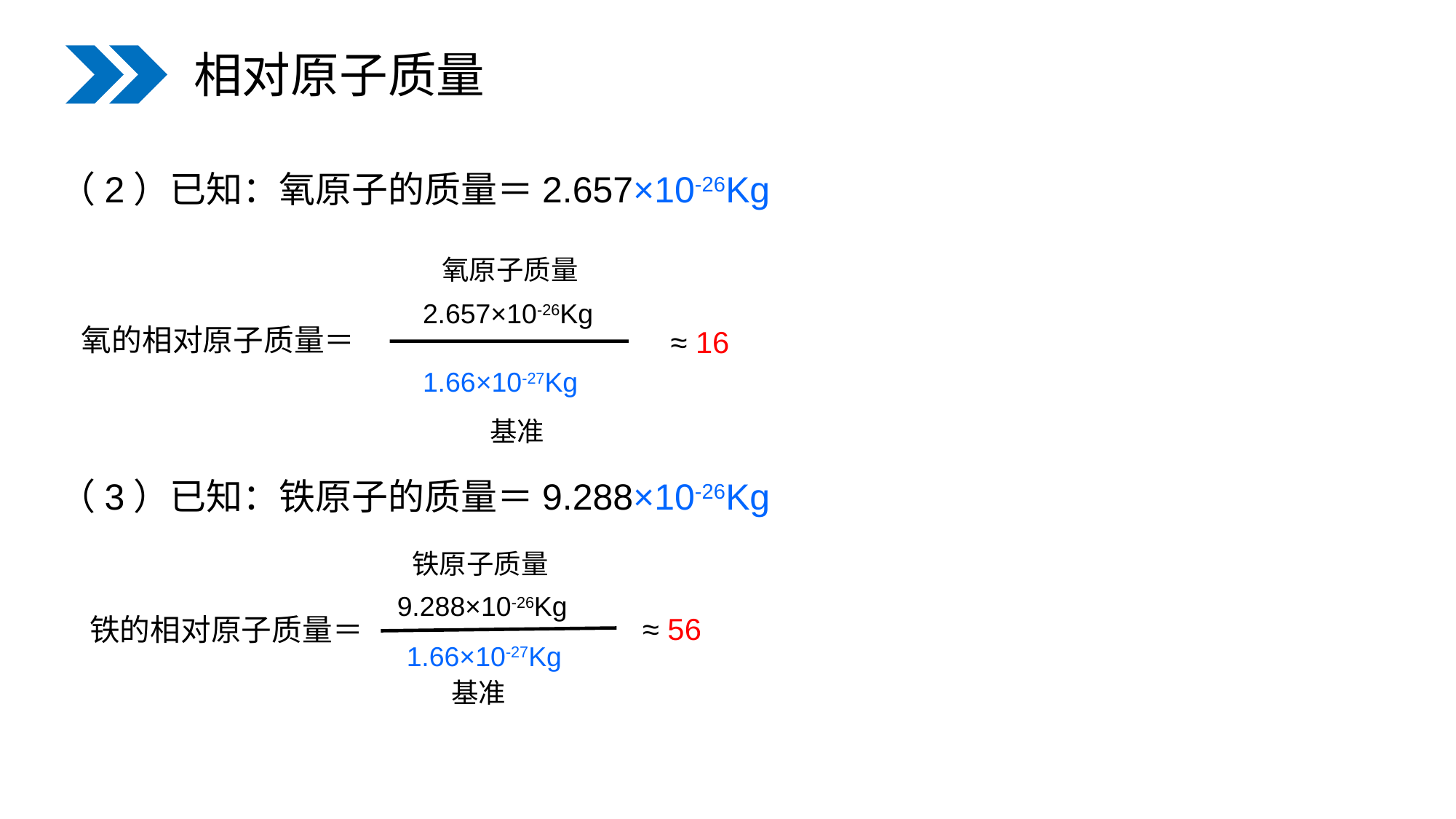

相对原子质量
（2）已知：氧原子的质量＝2.657×10-26Kg
氧原子质量
 2.657×10-26Kg

 1.66×10-27Kg
氧的相对原子质量＝

基准
≈ 16
（3）已知：铁原子的质量＝9.288×10-26Kg
铁原子质量
 9.288×10-26Kg

 1.66×10-27Kg
铁的相对原子质量＝
基准

≈ 56